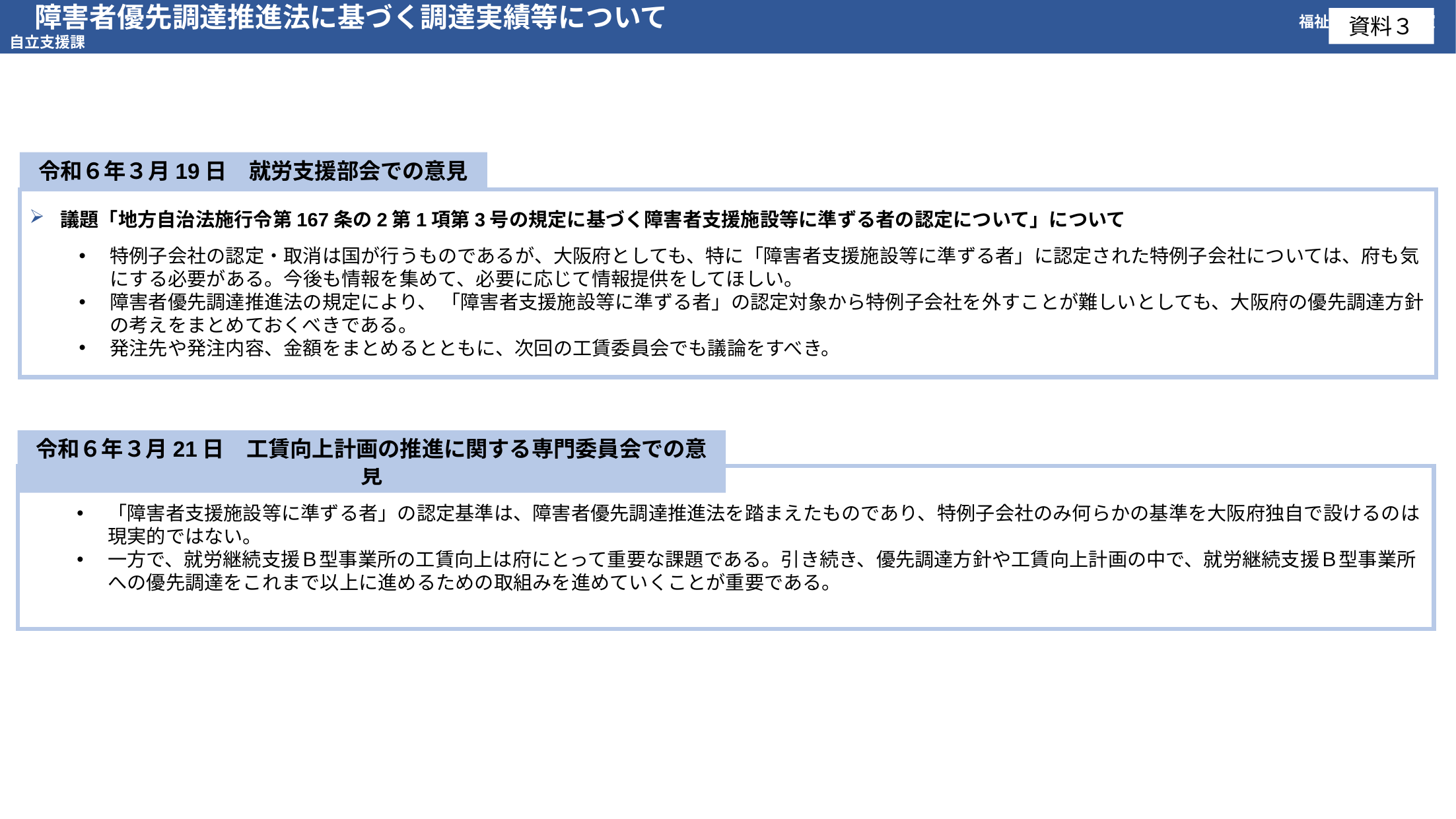

障害者優先調達推進法に基づく調達実績等について　　　　　　　　　　　　　　　　　　　　　　　福祉部障がい福祉室自立支援課
資料３
令和６年３月19日　就労支援部会での意見
議題「地方自治法施行令第167条の2第1項第3号の規定に基づく障害者支援施設等に準ずる者の認定について」について

特例子会社の認定・取消は国が行うものであるが、大阪府としても、特に「障害者支援施設等に準ずる者」に認定された特例子会社については、府も気にする必要がある。今後も情報を集めて、必要に応じて情報提供をしてほしい。
障害者優先調達推進法の規定により、 「障害者支援施設等に準ずる者」の認定対象から特例子会社を外すことが難しいとしても、大阪府の優先調達方針の考えをまとめておくべきである。
発注先や発注内容、金額をまとめるとともに、次回の工賃委員会でも議論をすべき。
令和６年３月21日　工賃向上計画の推進に関する専門委員会での意見
「障害者支援施設等に準ずる者」の認定基準は、障害者優先調達推進法を踏まえたものであり、特例子会社のみ何らかの基準を大阪府独自で設けるのは現実的ではない。
一方で、就労継続支援Ｂ型事業所の工賃向上は府にとって重要な課題である。引き続き、優先調達方針や工賃向上計画の中で、就労継続支援Ｂ型事業所への優先調達をこれまで以上に進めるための取組みを進めていくことが重要である。